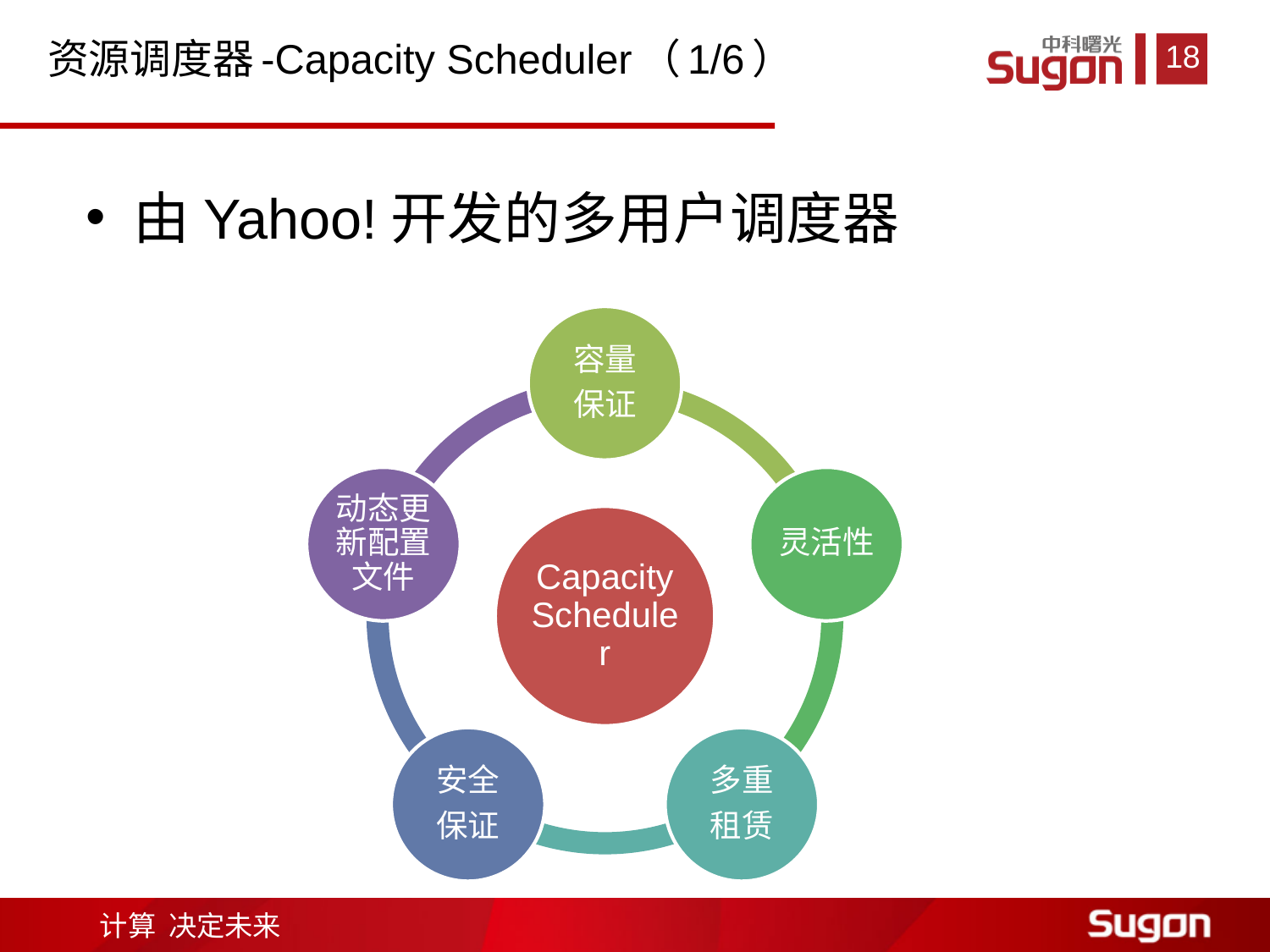

资源调度器-Capacity Scheduler（1/6）
由Yahoo!开发的多用户调度器

Capacity Scheduler
容量
保证
灵活性
多重
租赁
安全
保证
动态更新配置文件